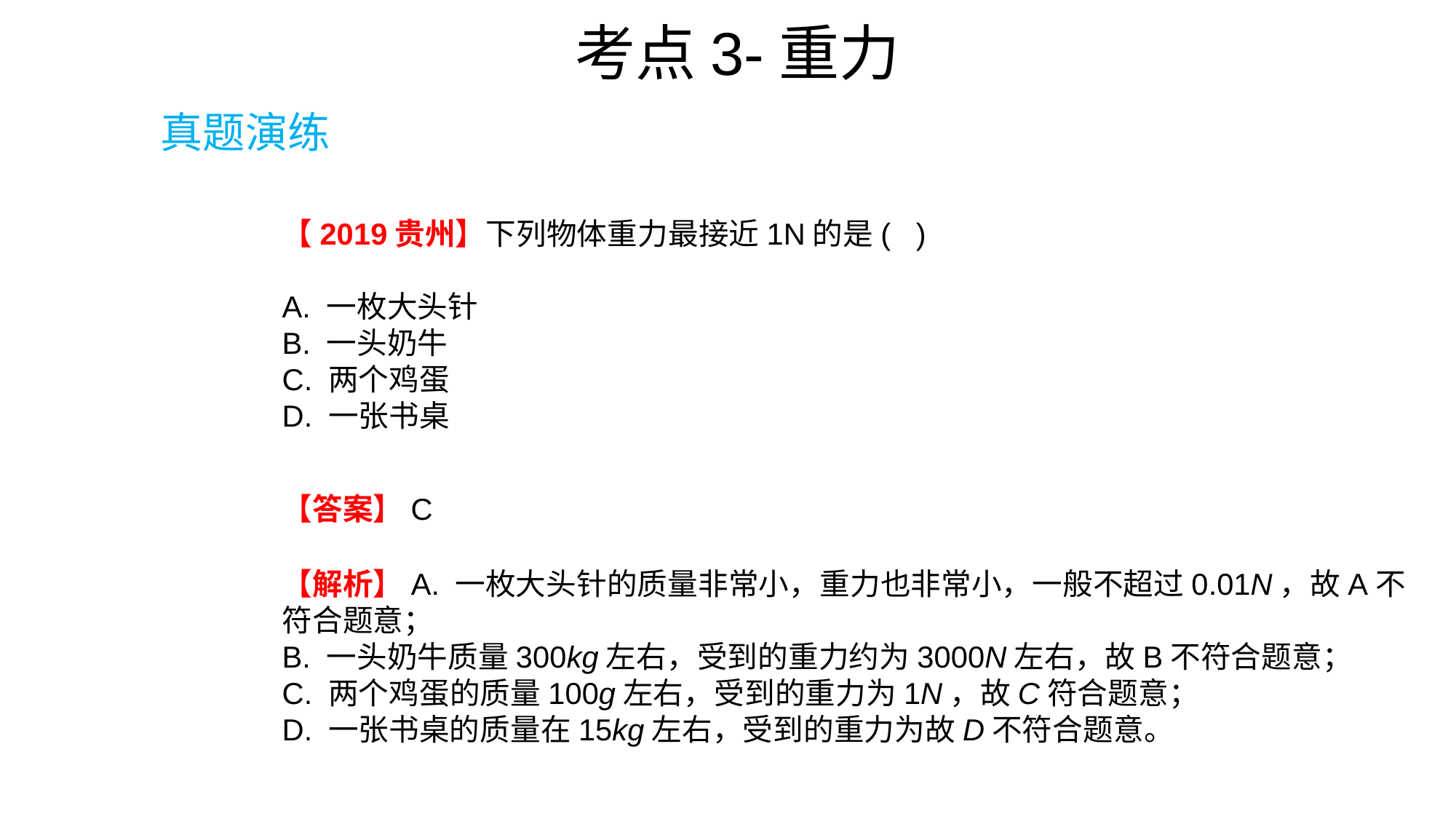

考点3-重力
真题演练
【2019贵州】下列物体重力最接近1N的是(   )

A. 一枚大头针
B. 一头奶牛
C. 两个鸡蛋
D. 一张书桌
【答案】C
【解析】A. 一枚大头针的质量非常小，重力也非常小，一般不超过0.01N，故A不符合题意；
B. 一头奶牛质量300kg左右，受到的重力约为3000N左右，故B不符合题意；
C. 两个鸡蛋的质量100g左右，受到的重力为1N，故C符合题意；
D. 一张书桌的质量在15kg左右，受到的重力为故D不符合题意。